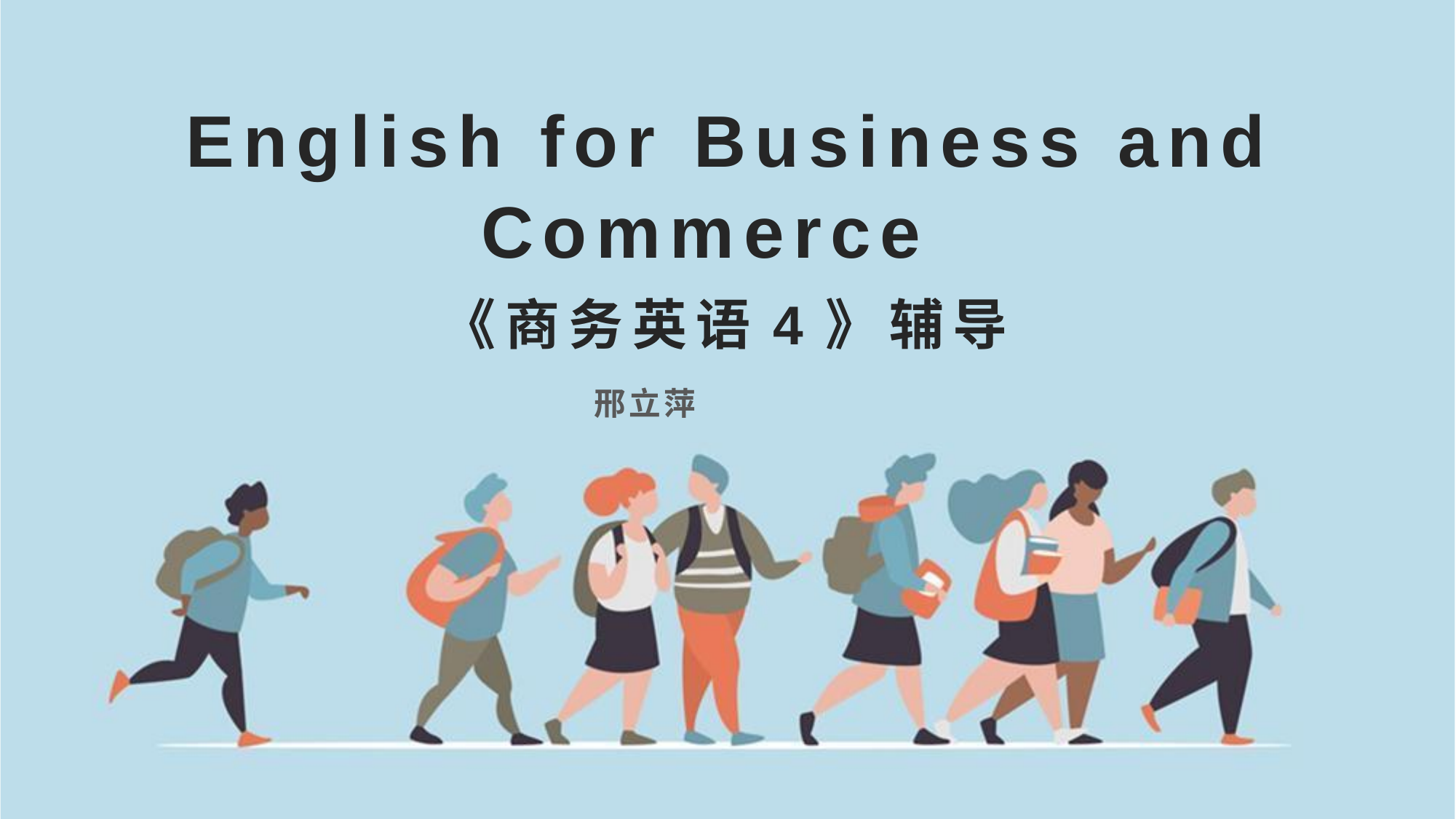

English for Business and
                Commerce
              《商务英语4》辅导

                                                    邢立萍